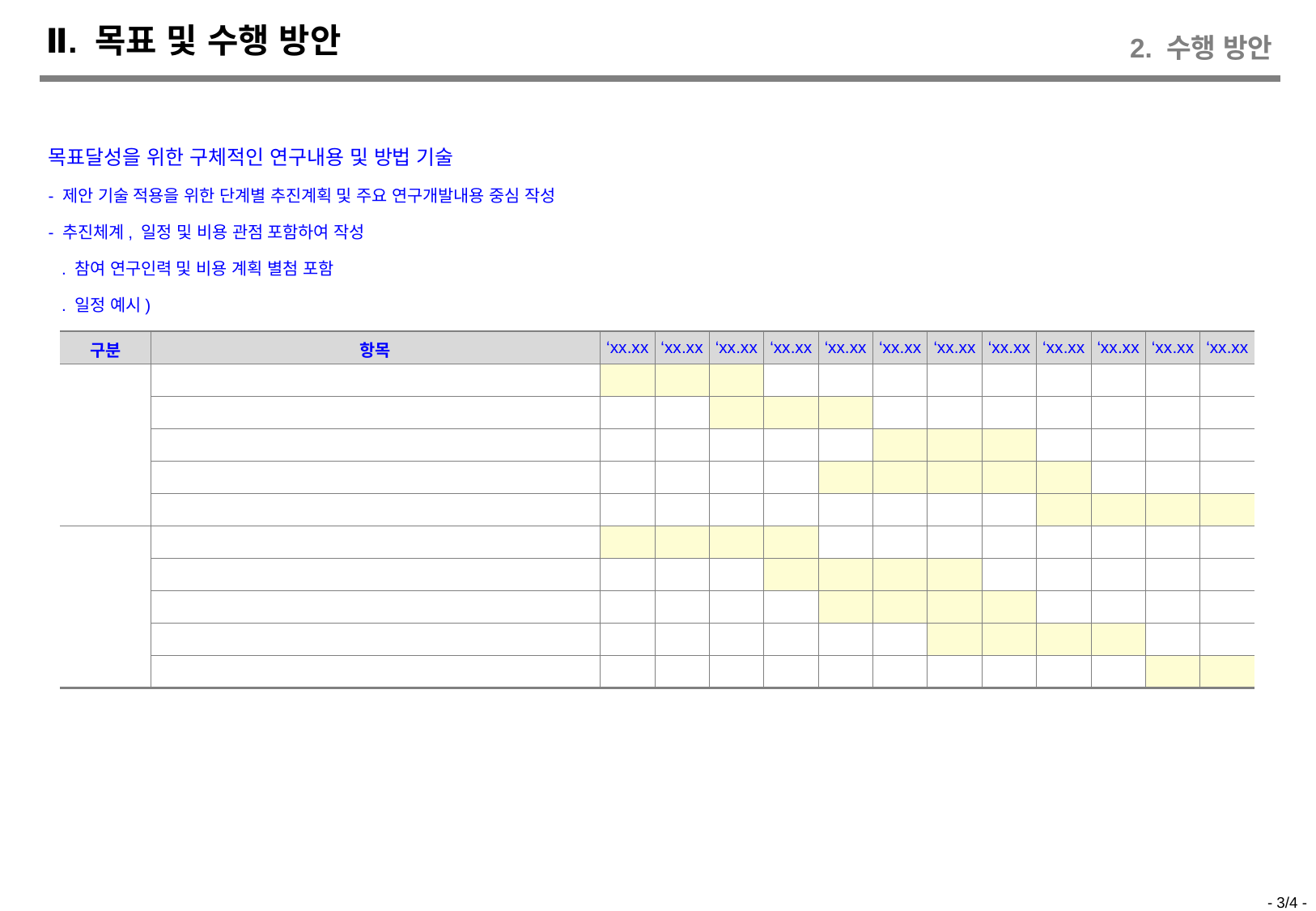

Ⅱ. 목표 및 수행 방안
2. 수행 방안
목표달성을 위한 구체적인 연구내용 및 방법 기술
- 제안 기술 적용을 위한 단계별 추진계획 및 주요 연구개발내용 중심 작성
- 추진체계, 일정 및 비용 관점 포함하여 작성
  . 참여 연구인력 및 비용 계획 별첨 포함
  . 일정 예시)
| 구분 | 항목 | ‘xx.xx | ‘xx.xx | ‘xx.xx | ‘xx.xx | ‘xx.xx | ‘xx.xx | ‘xx.xx | ‘xx.xx | ‘xx.xx | ‘xx.xx | ‘xx.xx | ‘xx.xx |
| --- | --- | --- | --- | --- | --- | --- | --- | --- | --- | --- | --- | --- | --- |
|  |  |  |  |  |  |  |  |  |  |  |  |  |  |
|  |  |  |  |  |  |  |  |  |  |  |  |  |  |
|  |  |  |  |  |  |  |  |  |  |  |  |  |  |
|  |  |  |  |  |  |  |  |  |  |  |  |  |  |
|  |  |  |  |  |  |  |  |  |  |  |  |  |  |
|  |  |  |  |  |  |  |  |  |  |  |  |  |  |
|  |  |  |  |  |  |  |  |  |  |  |  |  |  |
|  |  |  |  |  |  |  |  |  |  |  |  |  |  |
|  |  |  |  |  |  |  |  |  |  |  |  |  |  |
|  |  |  |  |  |  |  |  |  |  |  |  |  |  |
- 3/4 -